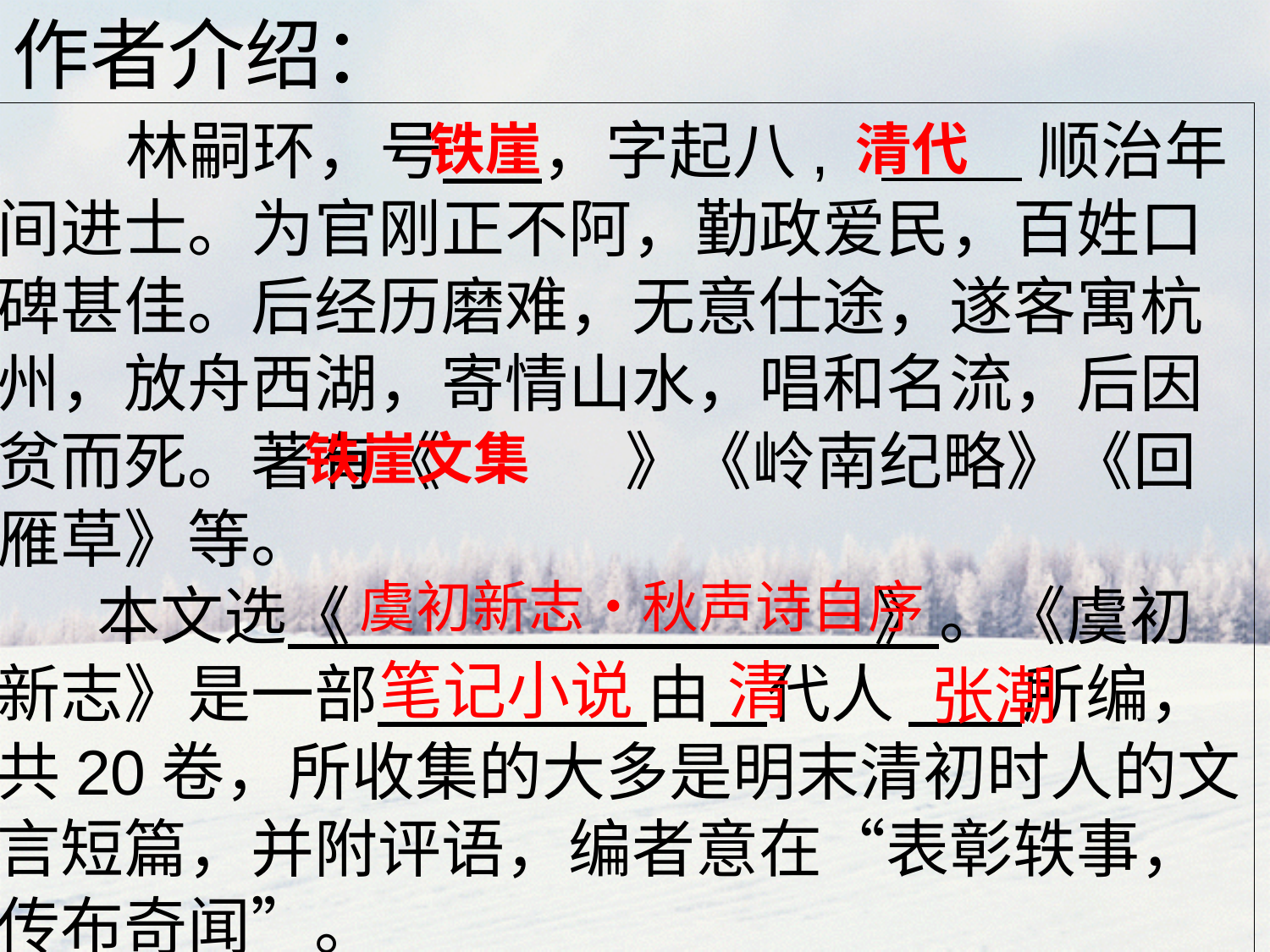

作者介绍：

        林嗣环，号       ，字起八,           顺治年间进士。为官刚正不阿，勤政爱民，百姓口碑甚佳。后经历磨难，无意仕途，遂客寓杭州，放舟西湖，寄情山水，唱和名流，后因贫而死。著有《             》《岭南纪略》《回雁草》等。
      本文选《                                     》。《虞初新志》是一部                   由    代人         所编，共20卷，所收集的大多是明末清初时人的文言短篇，并附评语，编者意在“表彰轶事，传布奇闻”。
铁崖
清代
铁崖文集

虞初新志•秋声诗自序
笔记小说
清

张潮